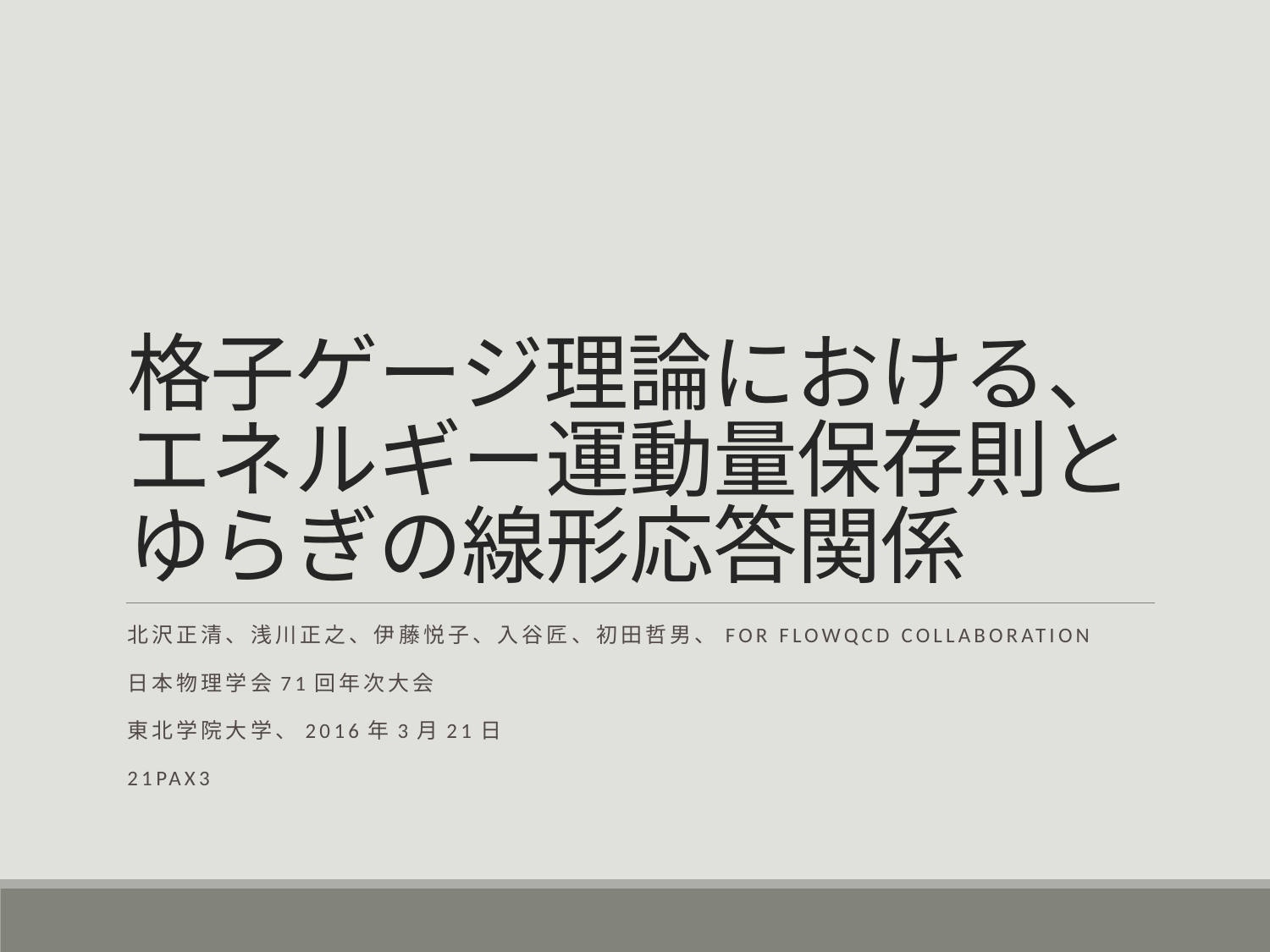

# 格子ゲージ理論における、エネルギー運動量保存則とゆらぎの線形応答関係
北沢正清、浅川正之、伊藤悦子、入谷匠、初田哲男、for FlowQCD Collaboration
日本物理学会71回年次大会
東北学院大学、2016年3月21日
21pAX3